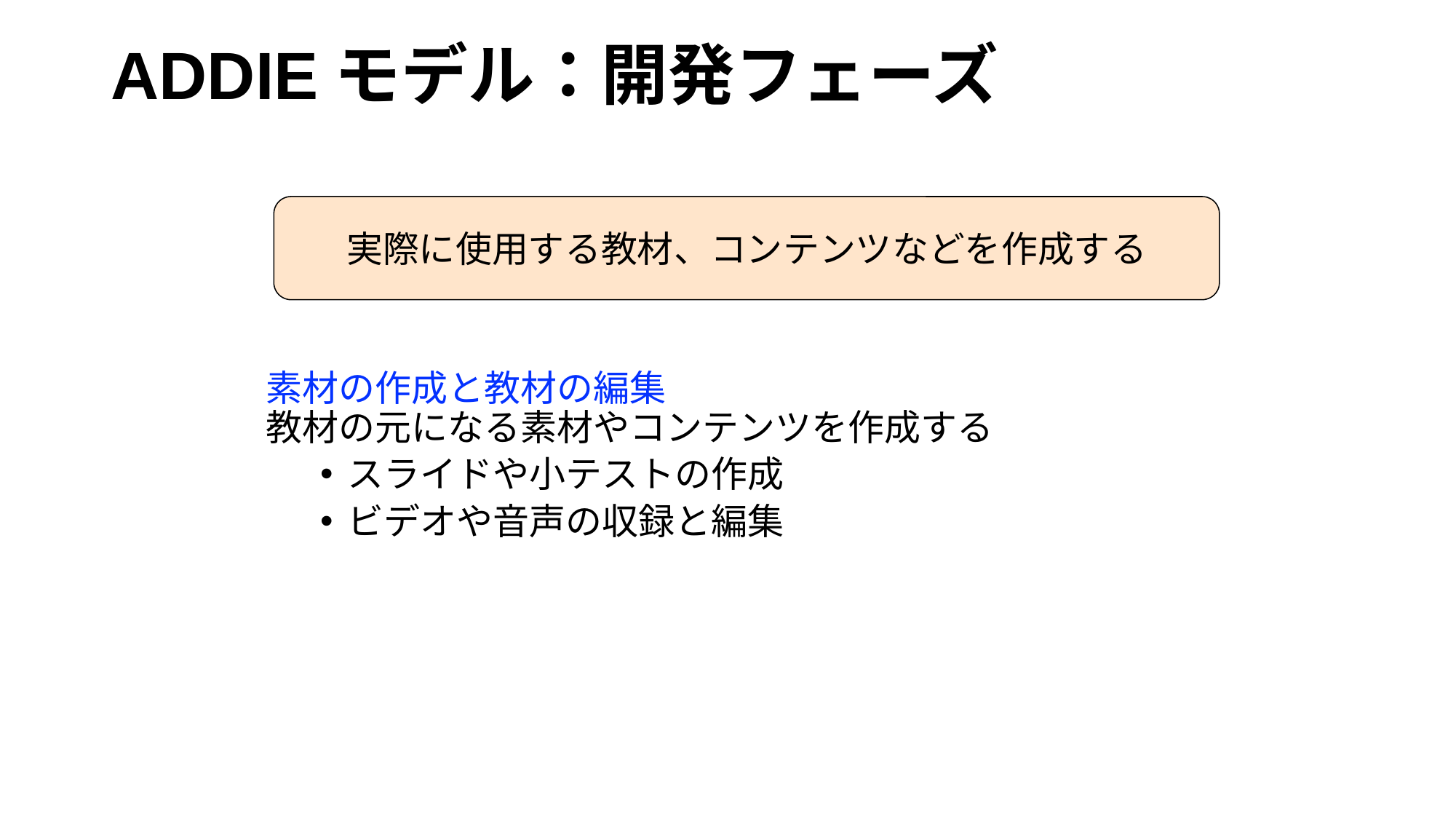

# ADDIEモデル：開発フェーズ
実際に使用する教材、コンテンツなどを作成する
素材の作成と教材の編集
教材の元になる素材やコンテンツを作成する
スライドや小テストの作成
ビデオや音声の収録と編集